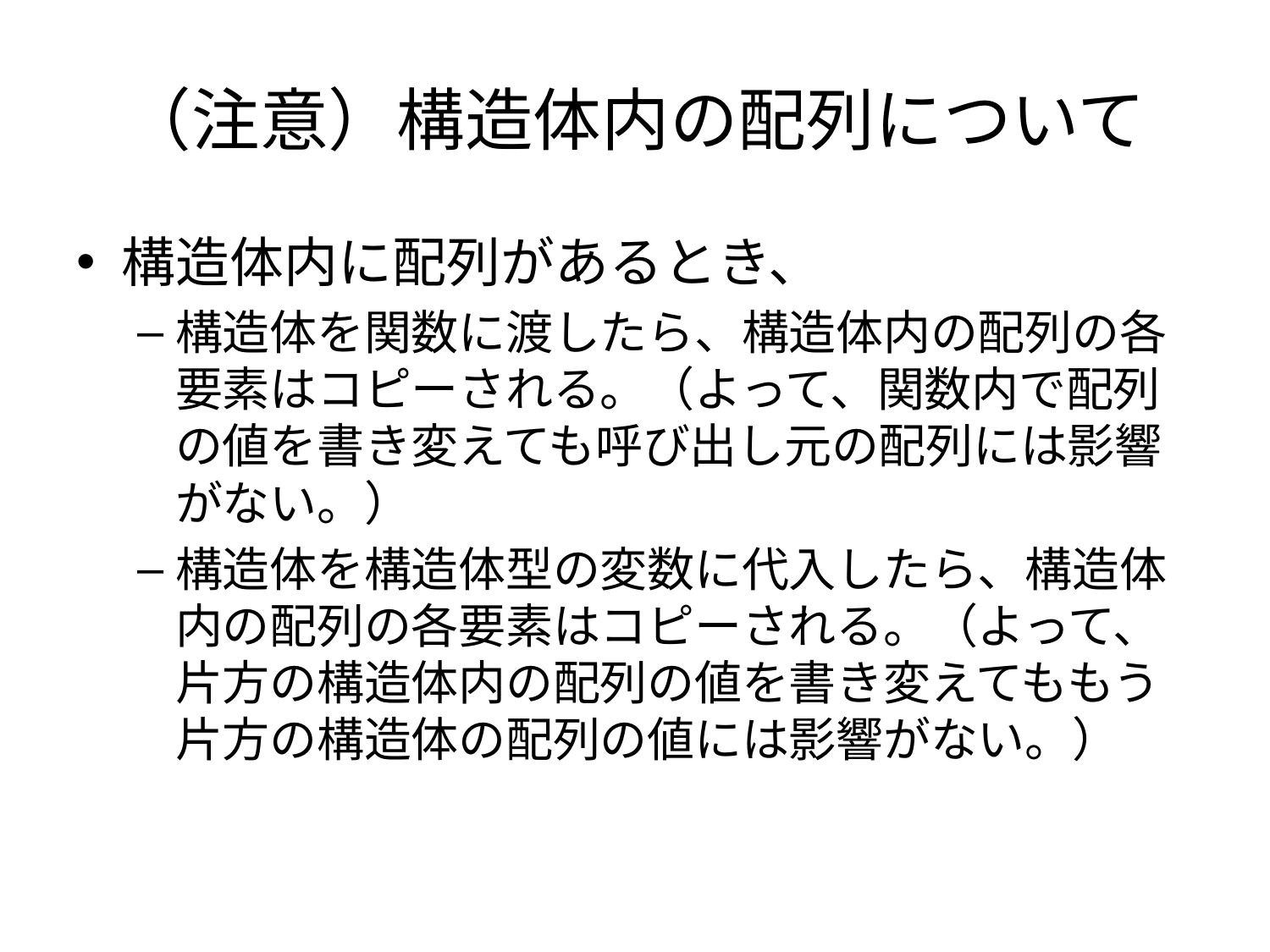

# （注意）構造体内の配列について
構造体内に配列があるとき、
構造体を関数に渡したら、構造体内の配列の各要素はコピーされる。（よって、関数内で配列の値を書き変えても呼び出し元の配列には影響がない。）
構造体を構造体型の変数に代入したら、構造体内の配列の各要素はコピーされる。（よって、片方の構造体内の配列の値を書き変えてももう片方の構造体の配列の値には影響がない。）